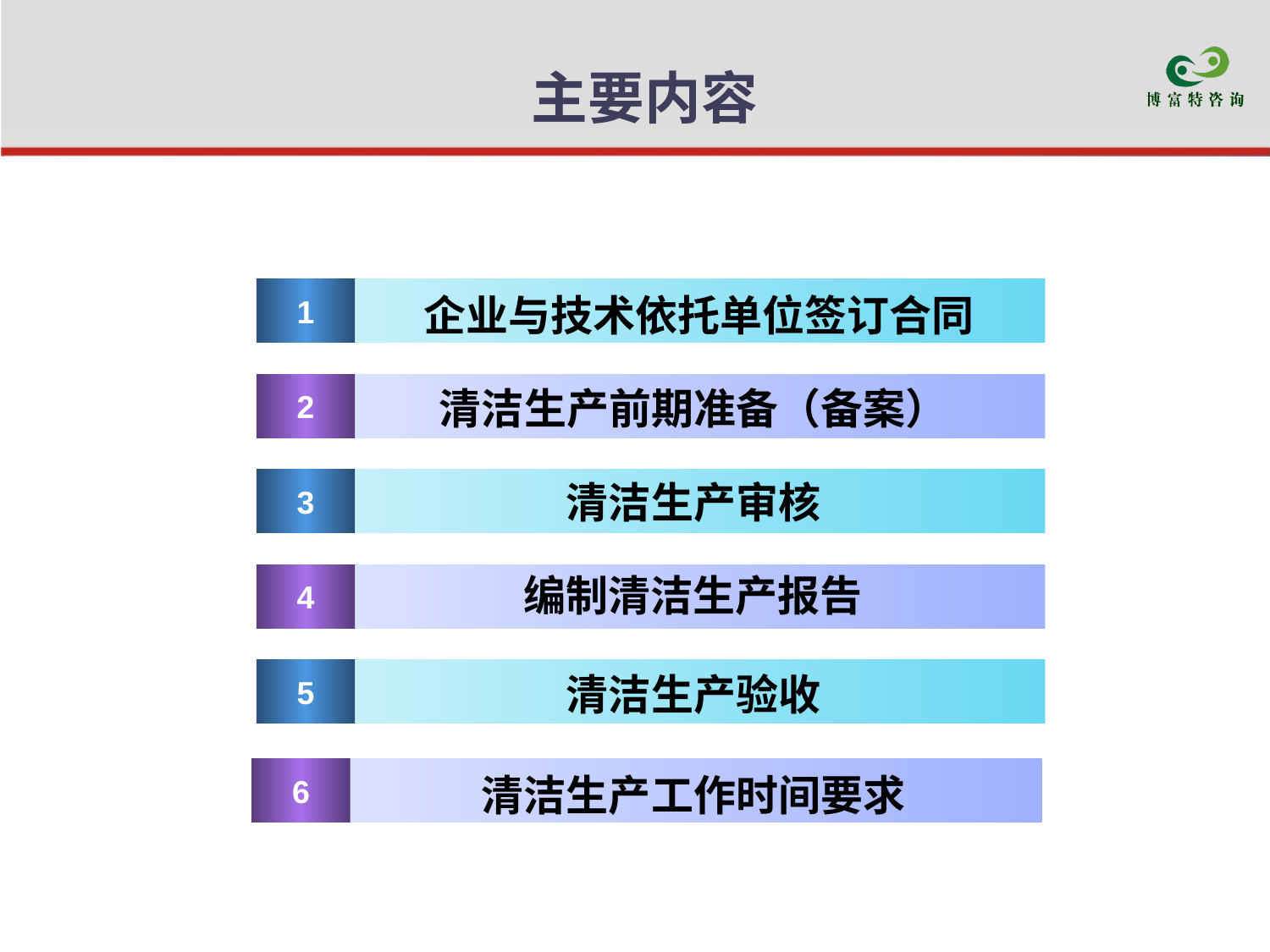

# 主要内容
1

企业与技术依托单位签订合同
2

清洁生产前期准备（备案）
3

清洁生产审核
编制清洁生产报告
4

5

清洁生产验收
6

清洁生产前期准备（备案）
清洁生产工作时间要求